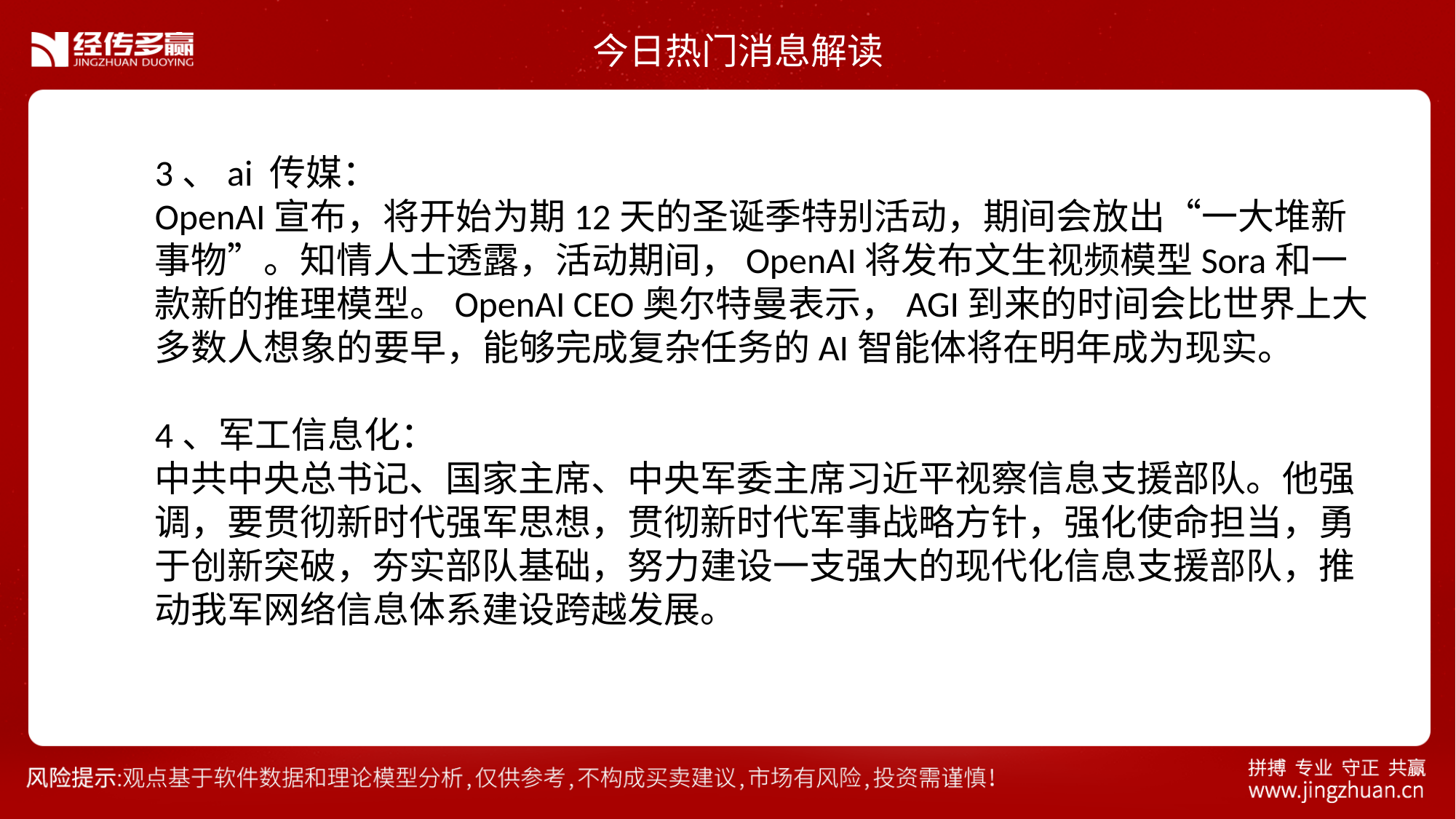

今日热门消息解读
3、ai 传媒：
OpenAI宣布，将开始为期12天的圣诞季特别活动，期间会放出“一大堆新事物”。知情人士透露，活动期间，OpenAI将发布文生视频模型Sora和一款新的推理模型。OpenAI CEO奥尔特曼表示，AGI到来的时间会比世界上大多数人想象的要早，能够完成复杂任务的AI智能体将在明年成为现实。

4、军工信息化：
中共中央总书记、国家主席、中央军委主席习近平视察信息支援部队。他强调，要贯彻新时代强军思想，贯彻新时代军事战略方针，强化使命担当，勇于创新突破，夯实部队基础，努力建设一支强大的现代化信息支援部队，推动我军网络信息体系建设跨越发展。